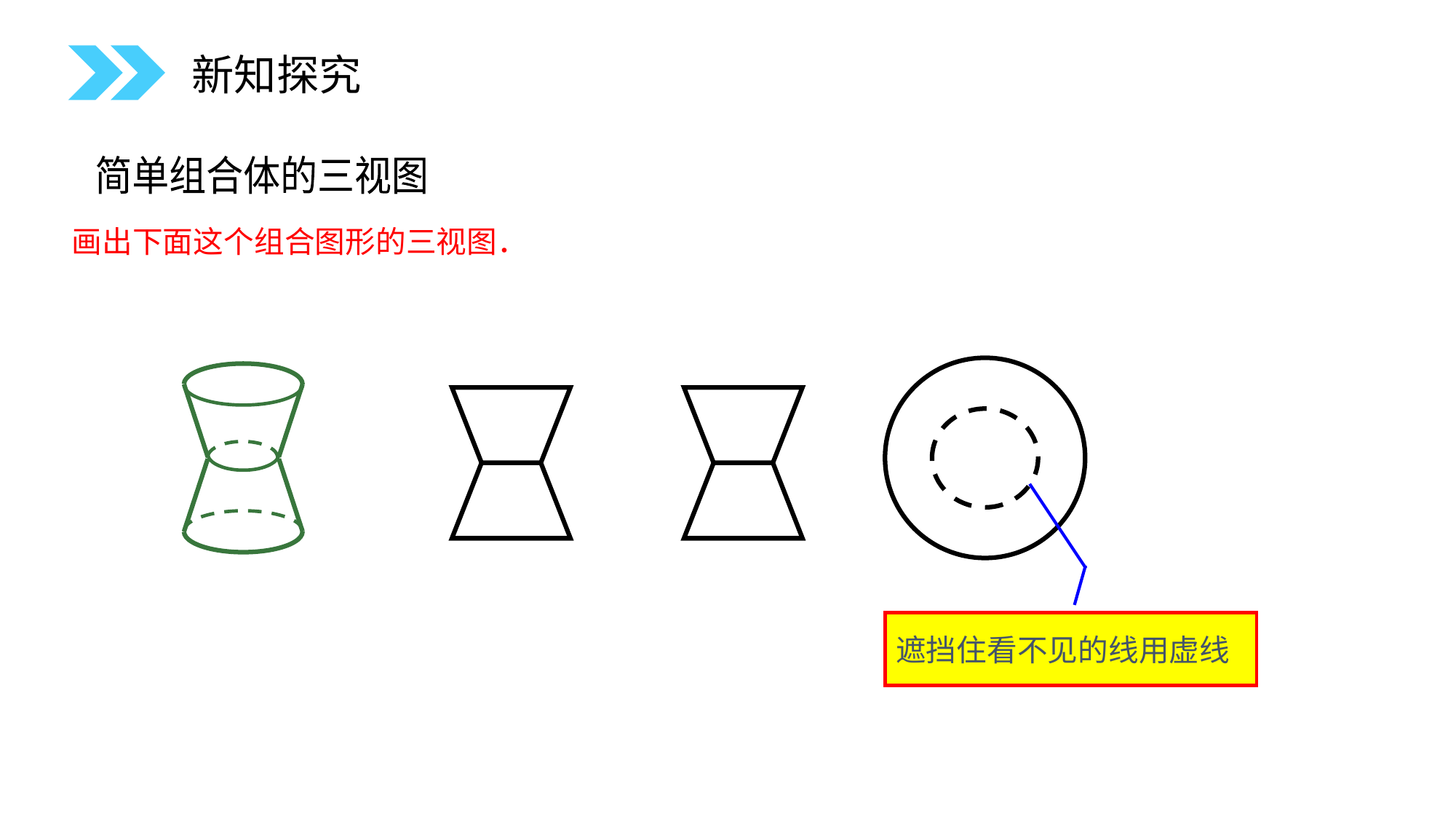

新知探究
简单组合体的三视图
        画出下面这个组合图形的三视图．

遮挡住看不见的线用虚线